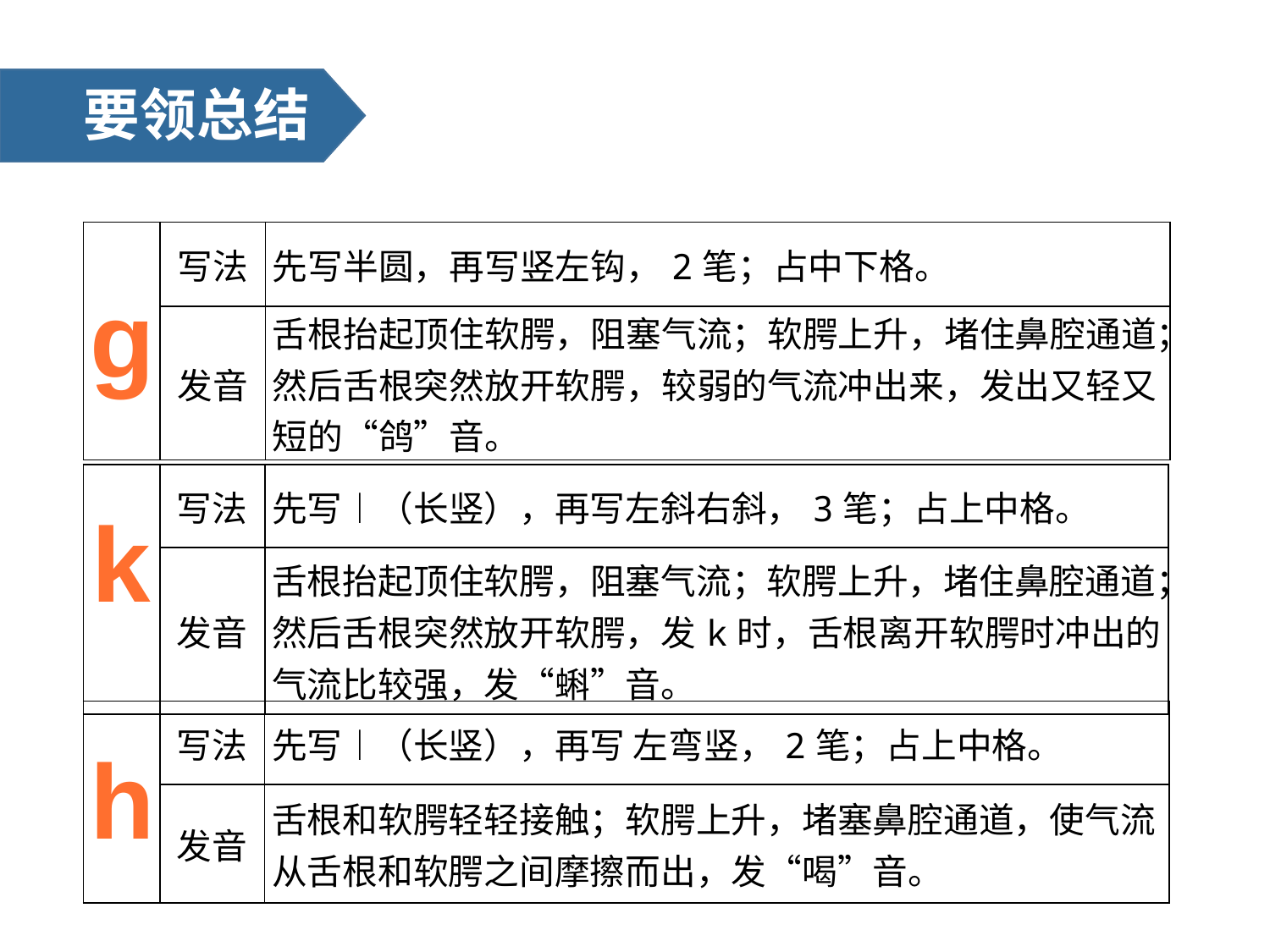

要领总结
| g | 写法 | 先写半圆，再写竖左钩，2笔；占中下格。 |
| --- | --- | --- |
|  | 发音 | 舌根抬起顶住软腭，阻塞气流；软腭上升，堵住鼻腔通道；然后舌根突然放开软腭，较弱的气流冲出来，发出又轻又短的“鸽”音。 |
| k | 写法 | 先写︱（长竖），再写左斜右斜，3笔；占上中格。 |
| --- | --- | --- |
|  | 发音 | 舌根抬起顶住软腭，阻塞气流；软腭上升，堵住鼻腔通道；然后舌根突然放开软腭，发k时，舌根离开软腭时冲出的气流比较强，发“蝌”音。 |
| h | 写法 | 先写︱（长竖），再写 左弯竖，2笔；占上中格。 |
| --- | --- | --- |
|  | 发音 | 舌根和软腭轻轻接触；软腭上升，堵塞鼻腔通道，使气流从舌根和软腭之间摩擦而出，发“喝”音。 |